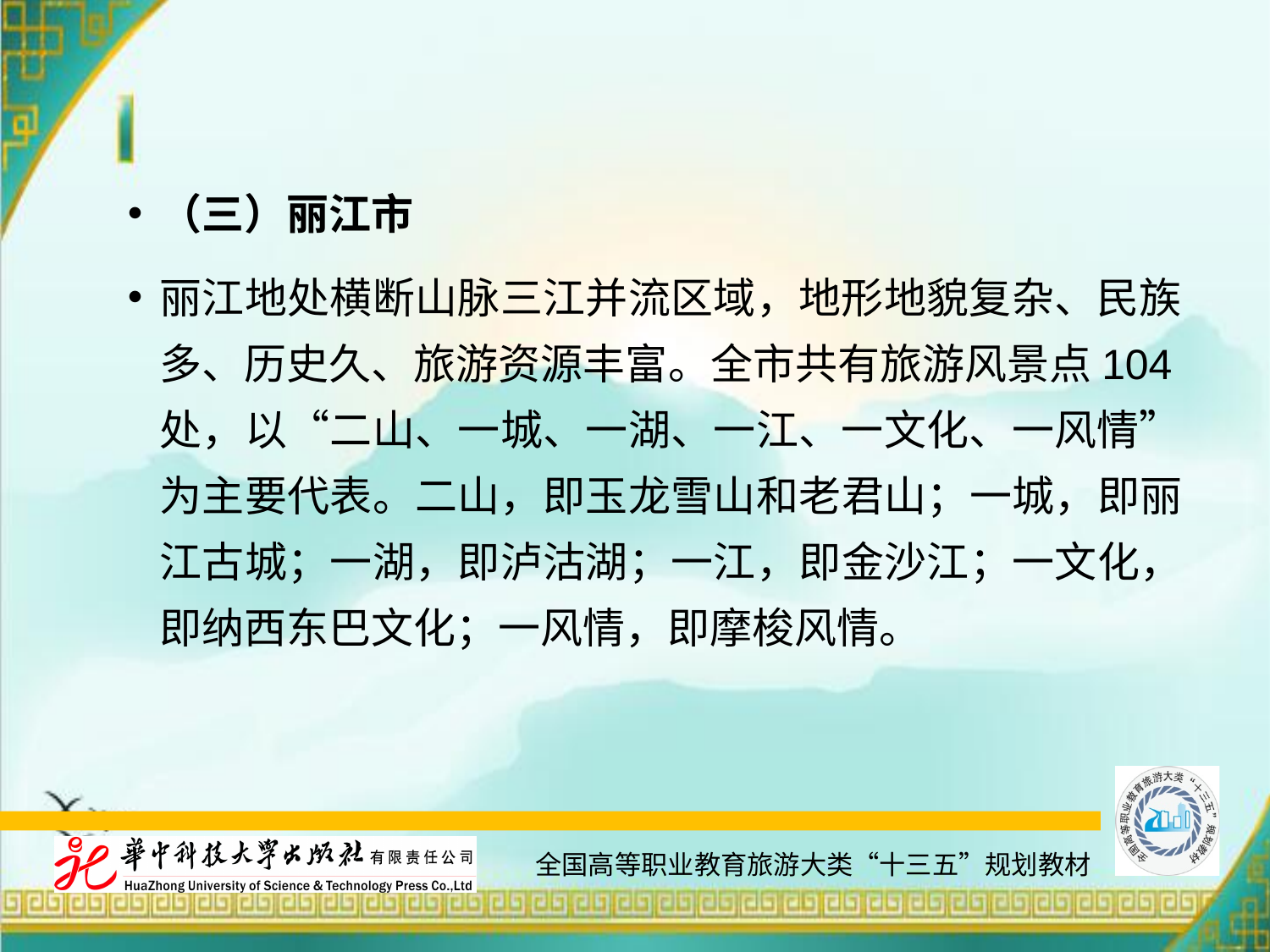

#
（三）丽江市
丽江地处横断山脉三江并流区域，地形地貌复杂、民族多、历史久、旅游资源丰富。全市共有旅游风景点104处，以“二山、一城、一湖、一江、一文化、一风情”为主要代表。二山，即玉龙雪山和老君山；一城，即丽江古城；一湖，即泸沽湖；一江，即金沙江；一文化，即纳西东巴文化；一风情，即摩梭风情。